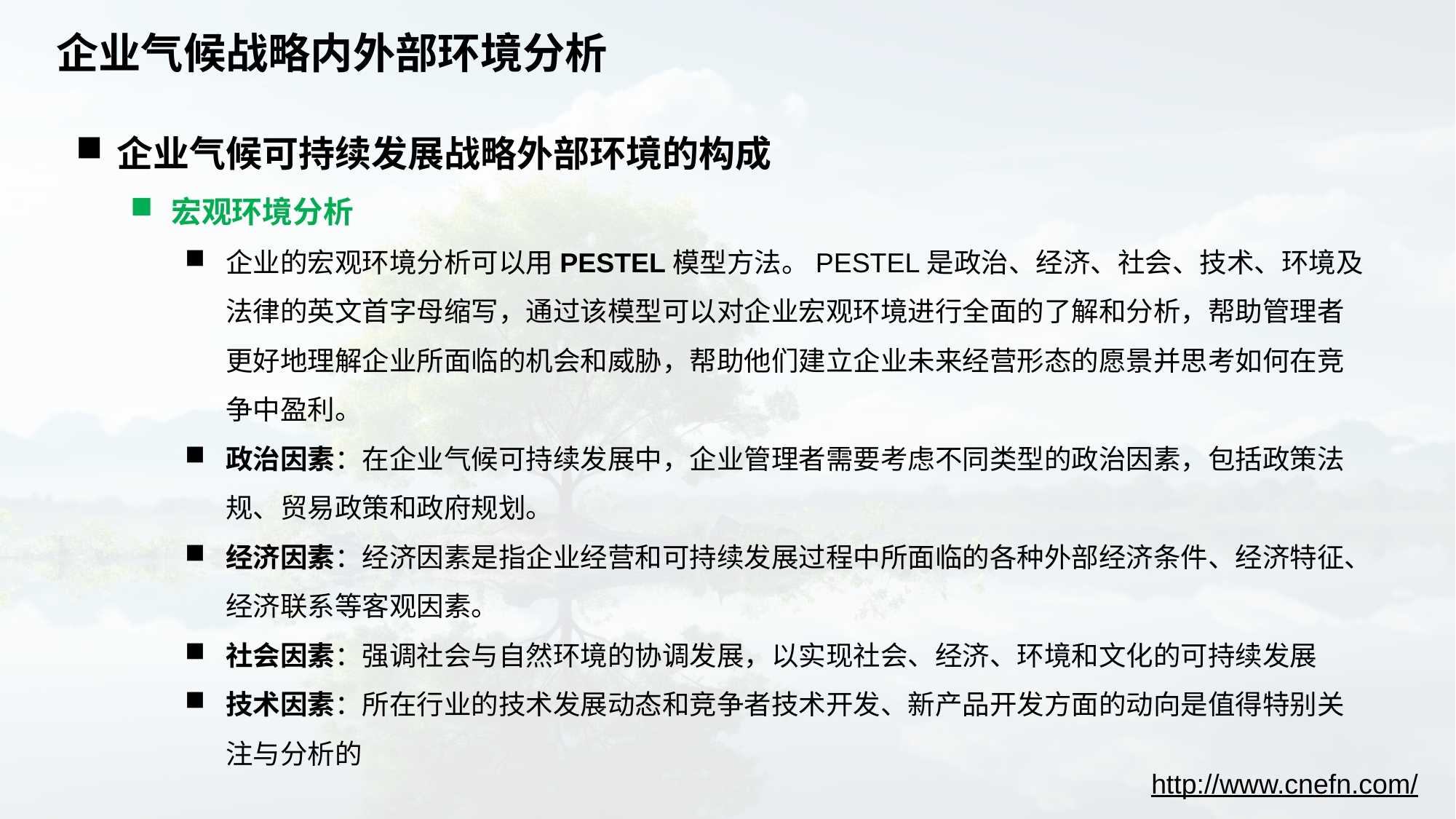

# 企业气候战略内外部环境分析
企业气候可持续发展战略外部环境的构成
宏观环境分析
企业的宏观环境分析可以用PESTEL模型方法。PESTEL是政治、经济、社会、技术、环境及法律的英文首字母缩写，通过该模型可以对企业宏观环境进行全面的了解和分析，帮助管理者更好地理解企业所面临的机会和威胁，帮助他们建立企业未来经营形态的愿景并思考如何在竞争中盈利。
政治因素：在企业气候可持续发展中，企业管理者需要考虑不同类型的政治因素，包括政策法规、贸易政策和政府规划。
经济因素：经济因素是指企业经营和可持续发展过程中所面临的各种外部经济条件、经济特征、经济联系等客观因素。
社会因素：强调社会与自然环境的协调发展，以实现社会、经济、环境和文化的可持续发展
技术因素：所在行业的技术发展动态和竞争者技术开发、新产品开发方面的动向是值得特别关注与分析的